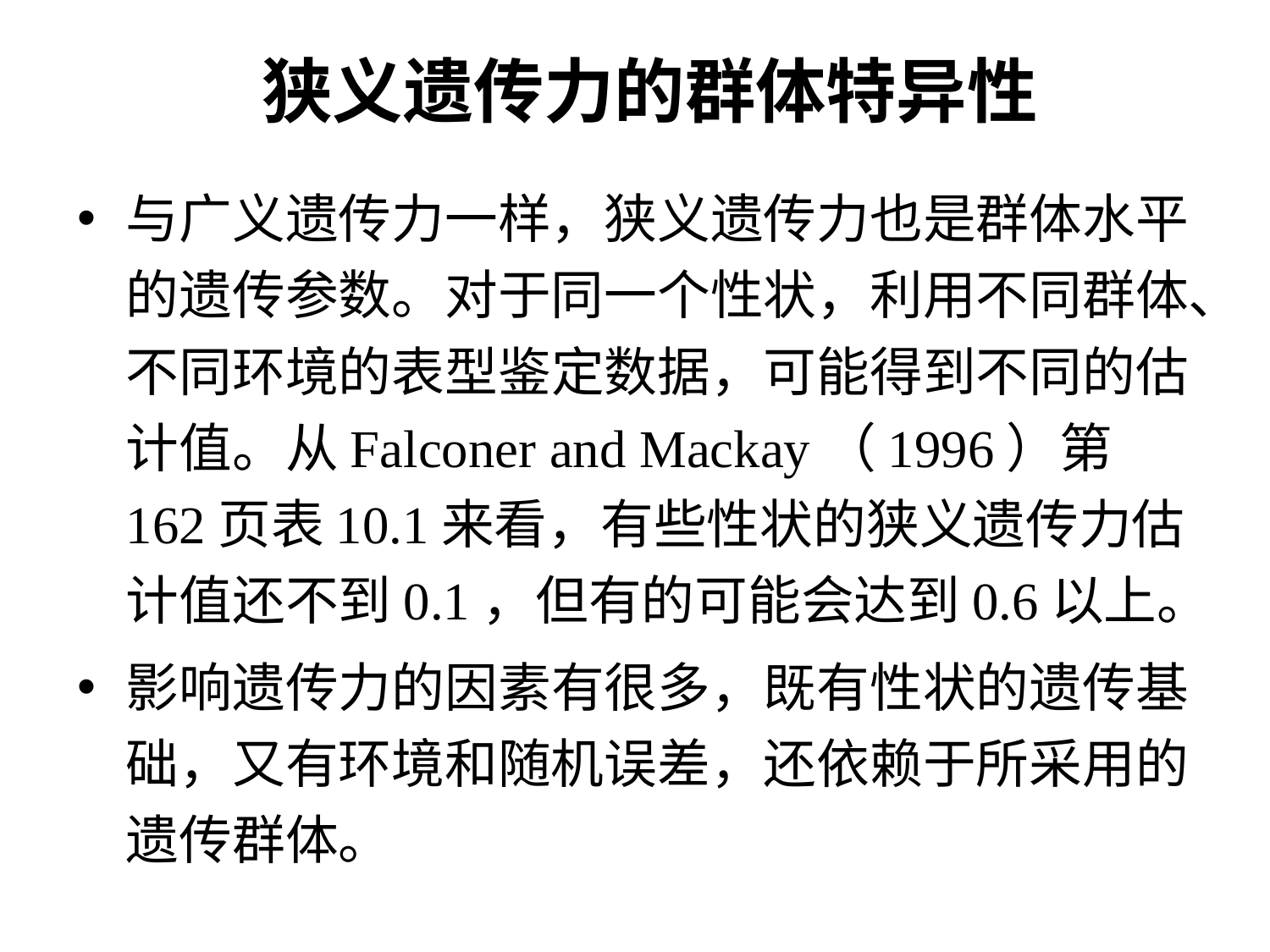

# 狭义遗传力的群体特异性
与广义遗传力一样，狭义遗传力也是群体水平的遗传参数。对于同一个性状，利用不同群体、不同环境的表型鉴定数据，可能得到不同的估计值。从Falconer and Mackay（1996）第162页表10.1来看，有些性状的狭义遗传力估计值还不到0.1，但有的可能会达到0.6以上。
影响遗传力的因素有很多，既有性状的遗传基础，又有环境和随机误差，还依赖于所采用的遗传群体。